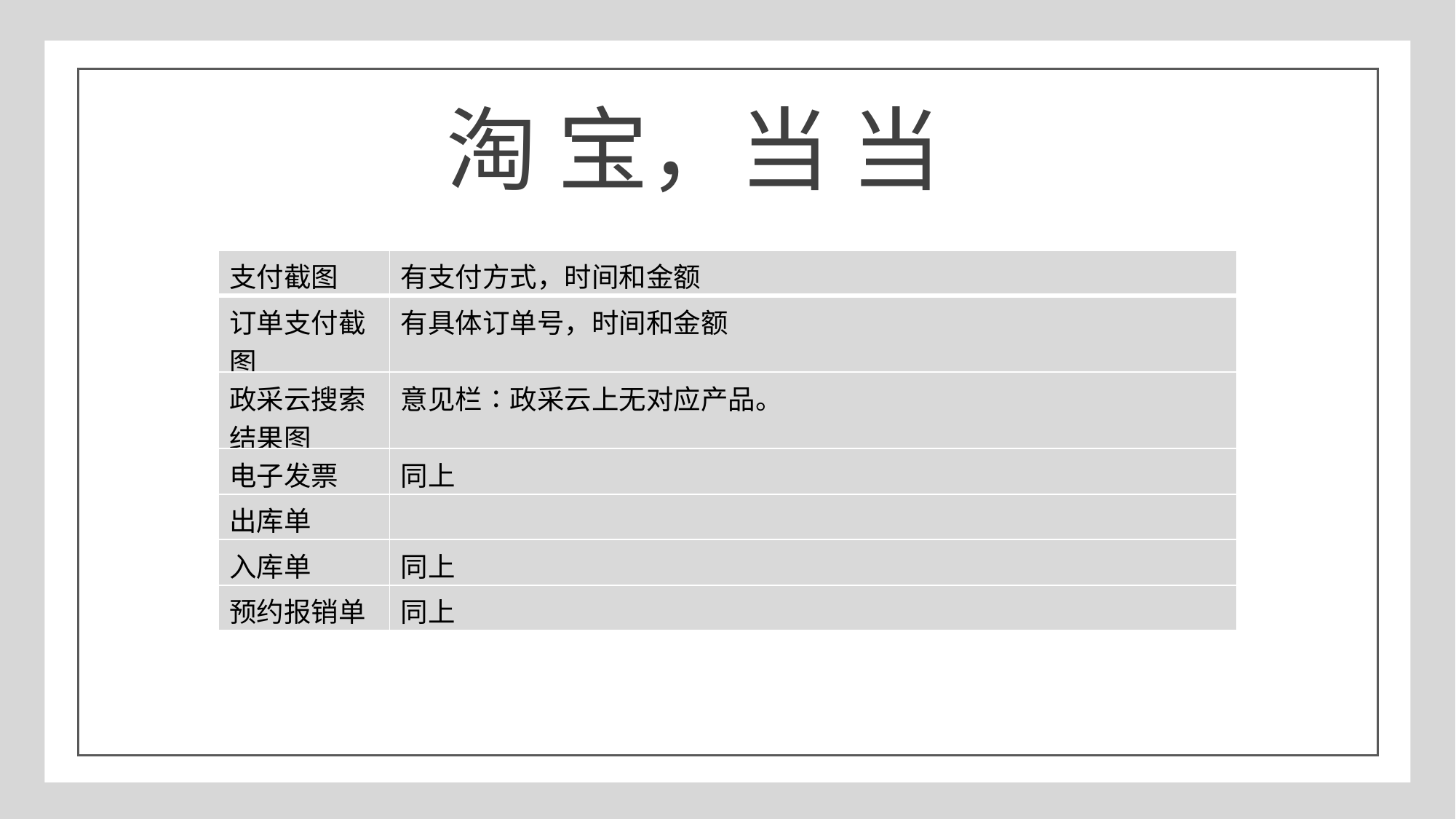

淘 宝，当 当
| 支付截图 | 有支付方式，时间和金额 |
| --- | --- |
| 订单支付截图 | 有具体订单号，时间和金额 |
| 政采云搜索结果图 | 意见栏∶政采云上无对应产品。 |
| 电子发票 | 同上 |
| 出库单 |  |
| 入库单 | 同上 |
| 预约报销单 | 同上 |